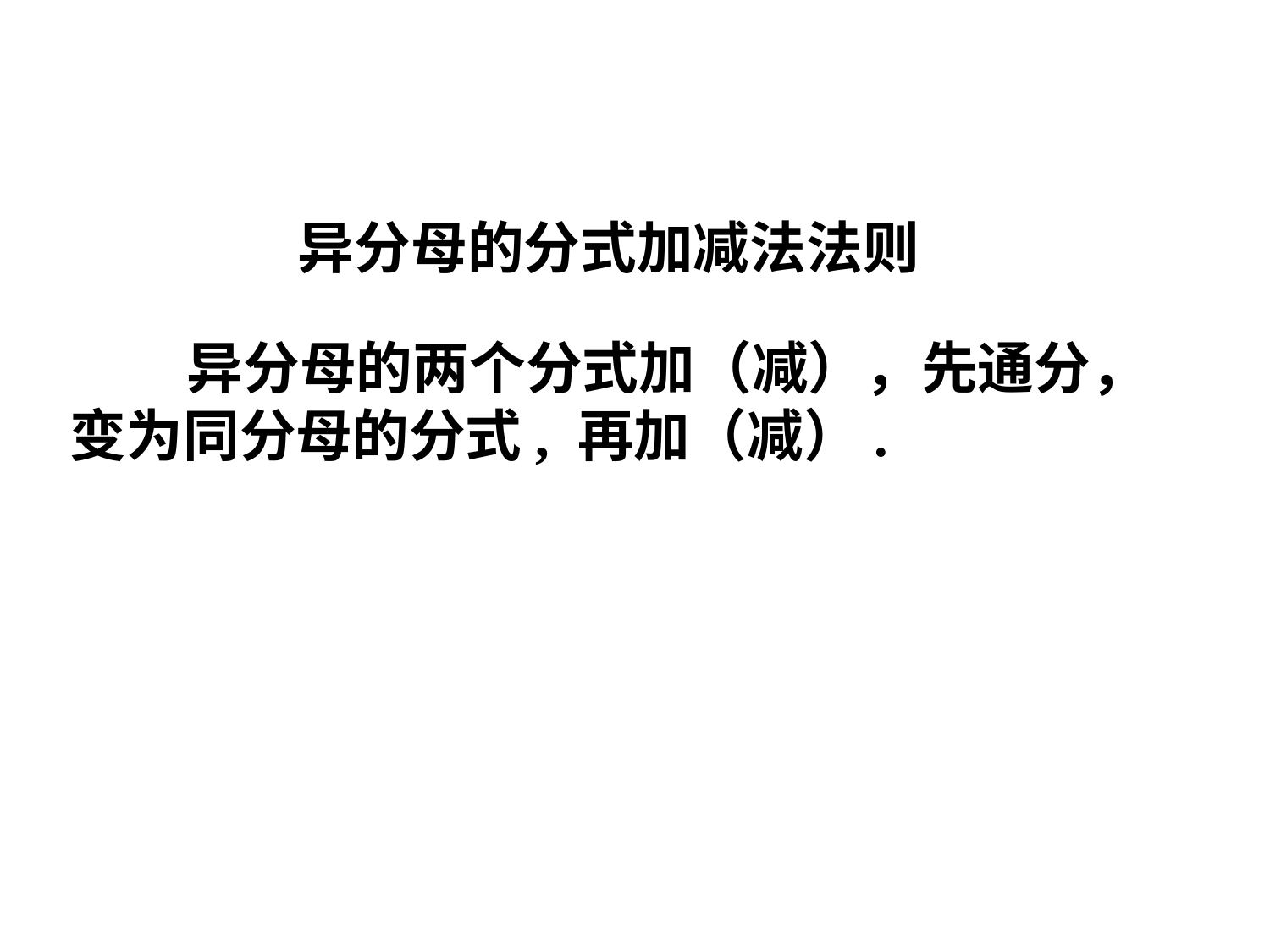

异分母的分式加减法法则
        异分母的两个分式加（减），先通分，
变为同分母的分式, 再加（减）.